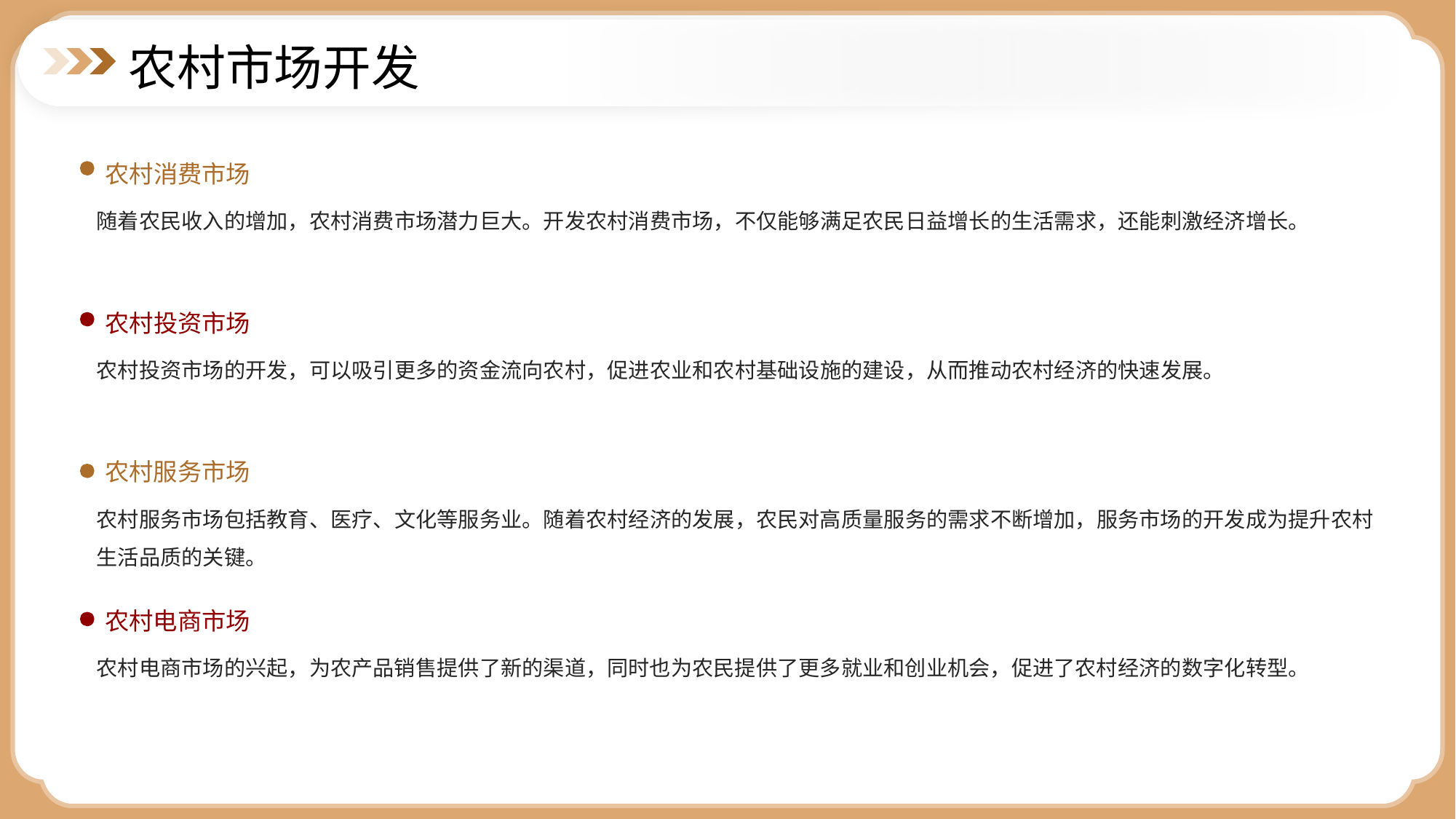

农村市场开发

农村消费市场

随着农民收入的增加，农村消费市场潜力巨大。开发农村消费市场，不仅能够满足农民日益增长的生活需求，还能刺激经济增长。
农村投资市场

农村投资市场的开发，可以吸引更多的资金流向农村，促进农业和农村基础设施的建设，从而推动农村经济的快速发展。
农村服务市场

农村服务市场包括教育、医疗、文化等服务业。随着农村经济的发展，农民对高质量服务的需求不断增加，服务市场的开发成为提升农村生活品质的关键。
农村电商市场

农村电商市场的兴起，为农产品销售提供了新的渠道，同时也为农民提供了更多就业和创业机会，促进了农村经济的数字化转型。